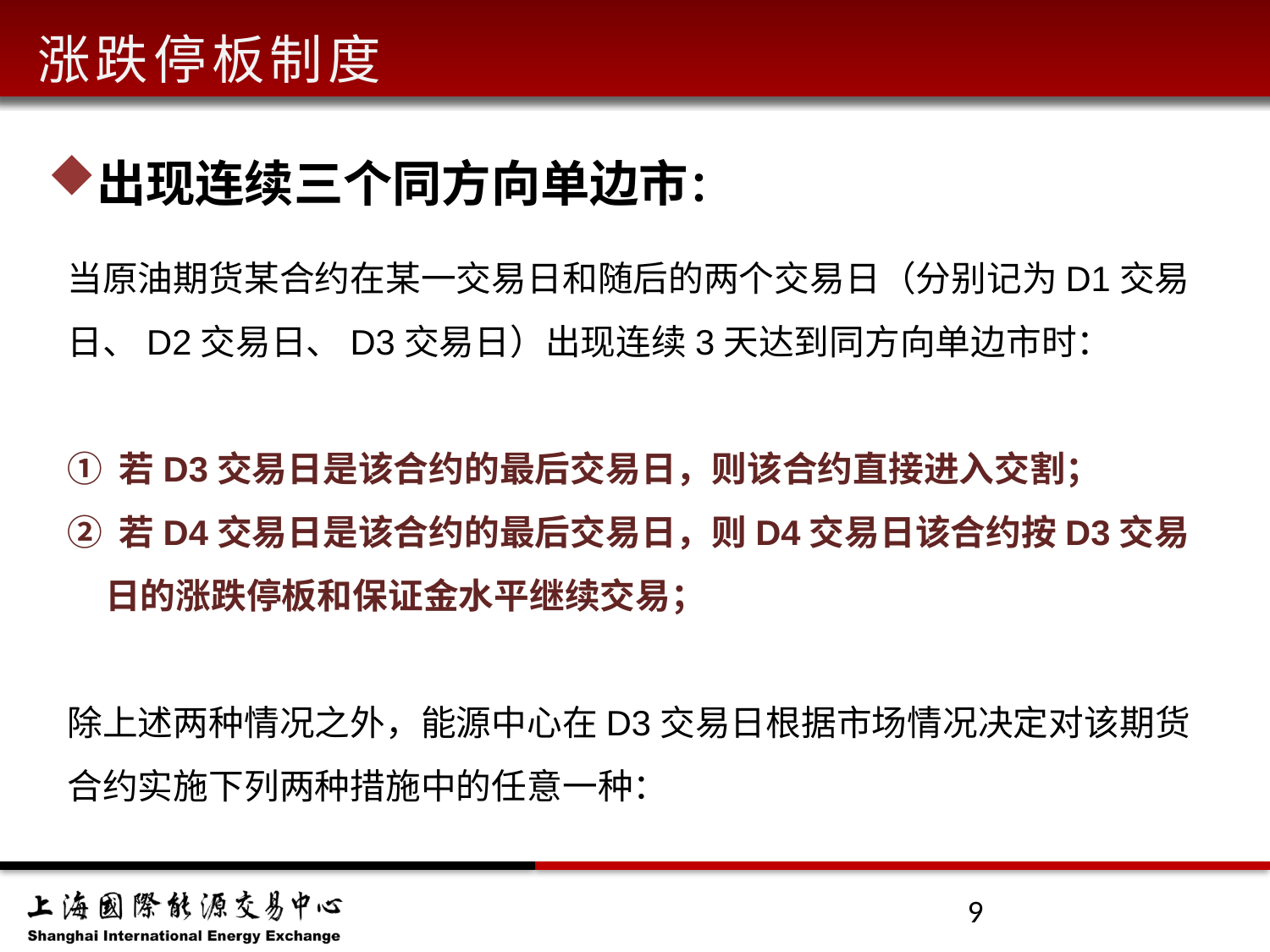

涨跌停板制度
出现连续三个同方向单边市：

当原油期货某合约在某一交易日和随后的两个交易日（分别记为D1交易日、D2交易日、D3交易日）出现连续3天达到同方向单边市时：

① 若D3交易日是该合约的最后交易日，则该合约直接进入交割；
② 若D4交易日是该合约的最后交易日，则D4交易日该合约按D3交易日的涨跌停板和保证金水平继续交易；

除上述两种情况之外，能源中心在D3交易日根据市场情况决定对该期货合约实施下列两种措施中的任意一种：

9